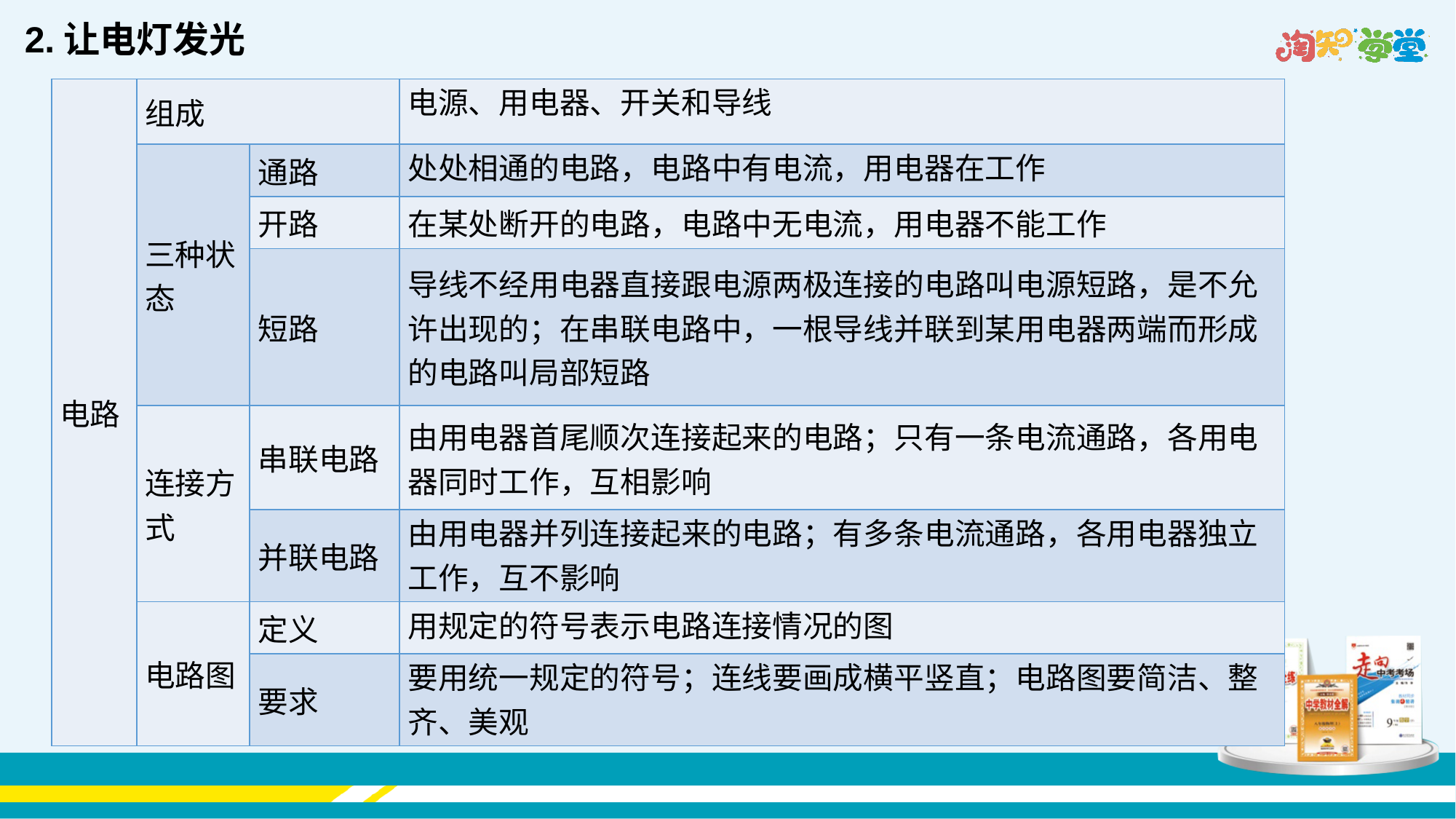

2.让电灯发光
| 电路 | 组成 |  | 电源、用电器、开关和导线 |
| --- | --- | --- | --- |
|  | 三种状态 | 通路 | 处处相通的电路，电路中有电流，用电器在工作 |
|  |  | 开路 | 在某处断开的电路，电路中无电流，用电器不能工作 |
|  |  | 短路 | 导线不经用电器直接跟电源两极连接的电路叫电源短路，是不允许出现的；在串联电路中，一根导线并联到某用电器两端而形成的电路叫局部短路 |
|  | 连接方式 | 串联电路 | 由用电器首尾顺次连接起来的电路；只有一条电流通路，各用电器同时工作，互相影响 |
|  |  | 并联电路 | 由用电器并列连接起来的电路；有多条电流通路，各用电器独立工作，互不影响 |
|  | 电路图 | 定义 | 用规定的符号表示电路连接情况的图 |
|  |  | 要求 | 要用统一规定的符号；连线要画成横平竖直；电路图要简洁、整齐、美观 |